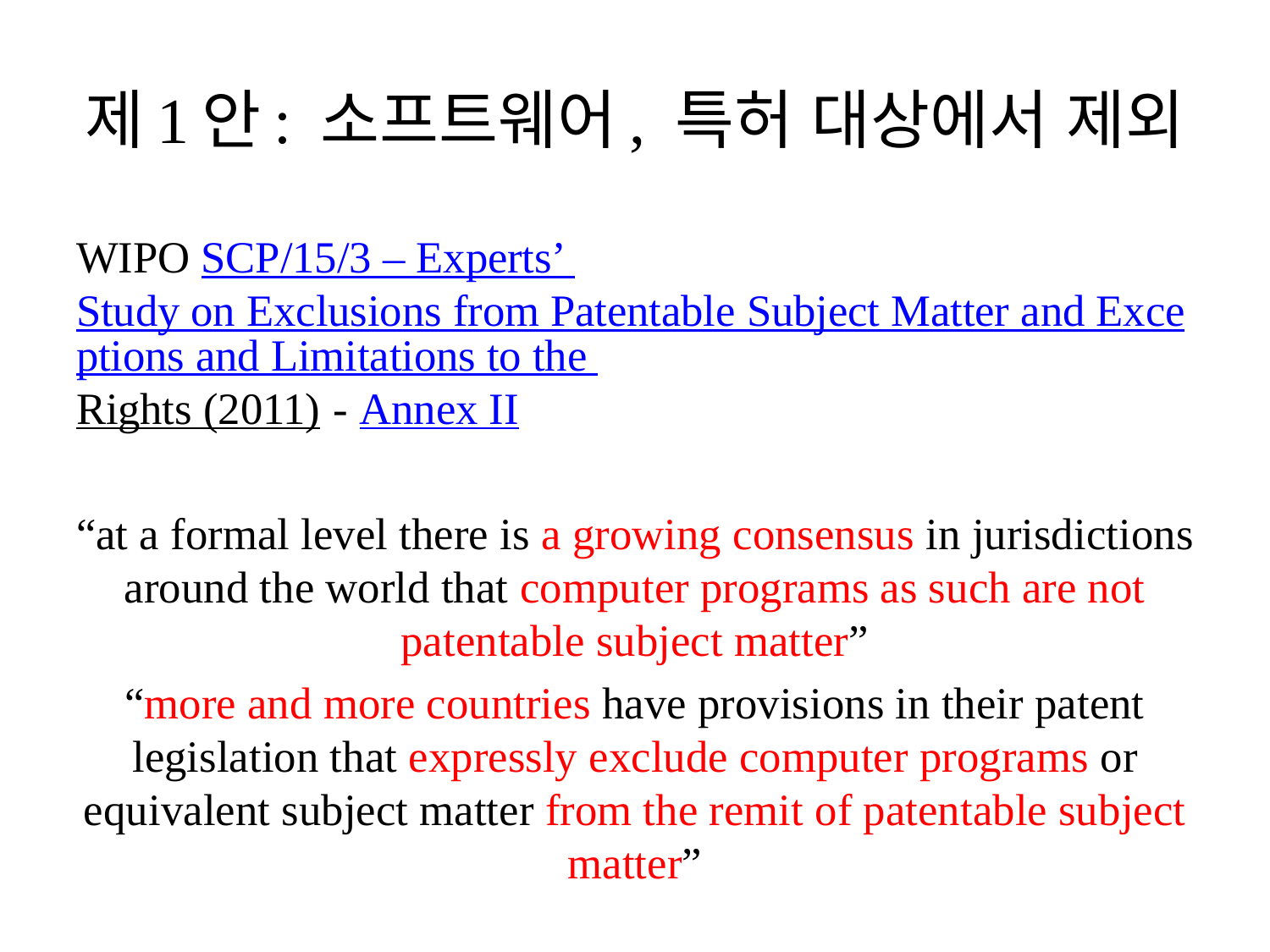

# 제1안: 소프트웨어, 특허 대상에서 제외
WIPO SCP/15/3 – Experts’ Study on Exclusions from Patentable Subject Matter and Exceptions and Limitations to the Rights (2011) - Annex II

“at a formal level there is a growing consensus in jurisdictions around the world that computer programs as such are not patentable subject matter”
“more and more countries have provisions in their patent legislation that expressly exclude computer programs or equivalent subject matter from the remit of patentable subject matter”